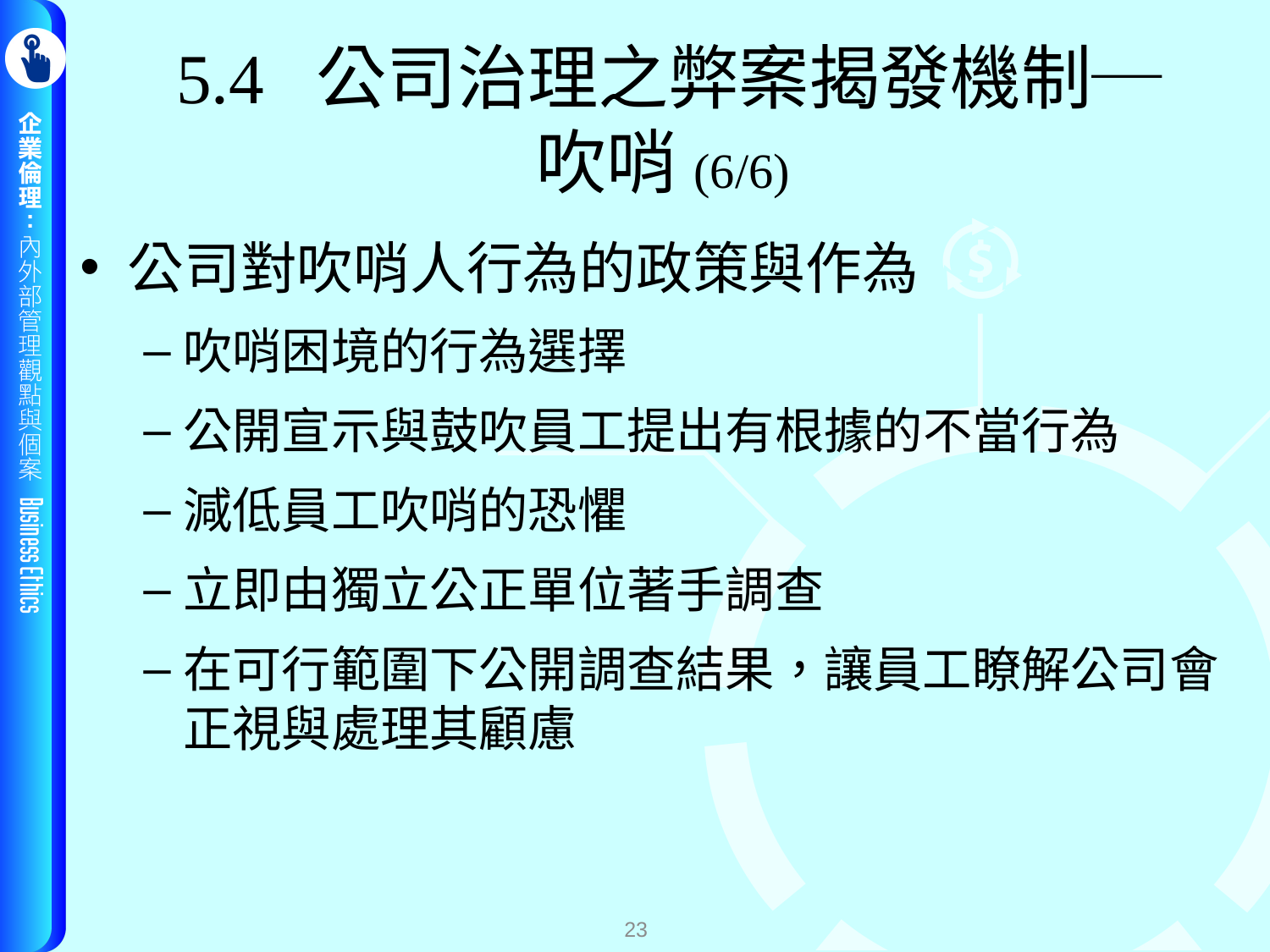

# 5.4  公司治理之弊案揭發機制─ 吹哨(6/6)
公司對吹哨人行為的政策與作為
吹哨困境的行為選擇
公開宣示與鼓吹員工提出有根據的不當行為
減低員工吹哨的恐懼
立即由獨立公正單位著手調查
在可行範圍下公開調查結果，讓員工瞭解公司會正視與處理其顧慮
23